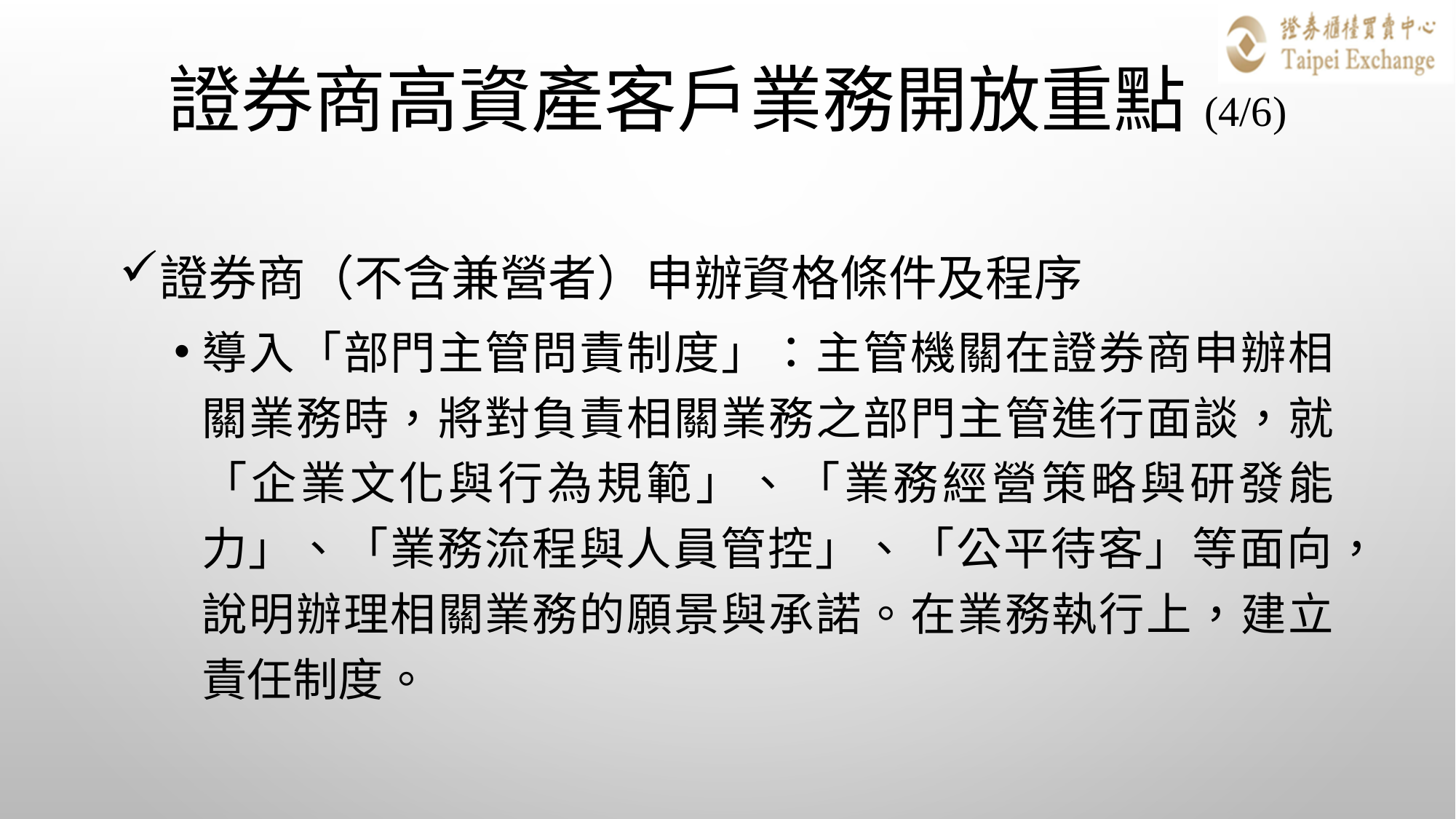

# 證券商高資產客戶業務開放重點(4/6)
證券商（不含兼營者）申辦資格條件及程序
導入「部門主管問責制度」：主管機關在證券商申辦相關業務時，將對負責相關業務之部門主管進行面談，就「企業文化與行為規範」、「業務經營策略與研發能力」、「業務流程與人員管控」、「公平待客」等面向，說明辦理相關業務的願景與承諾。在業務執行上，建立責任制度。